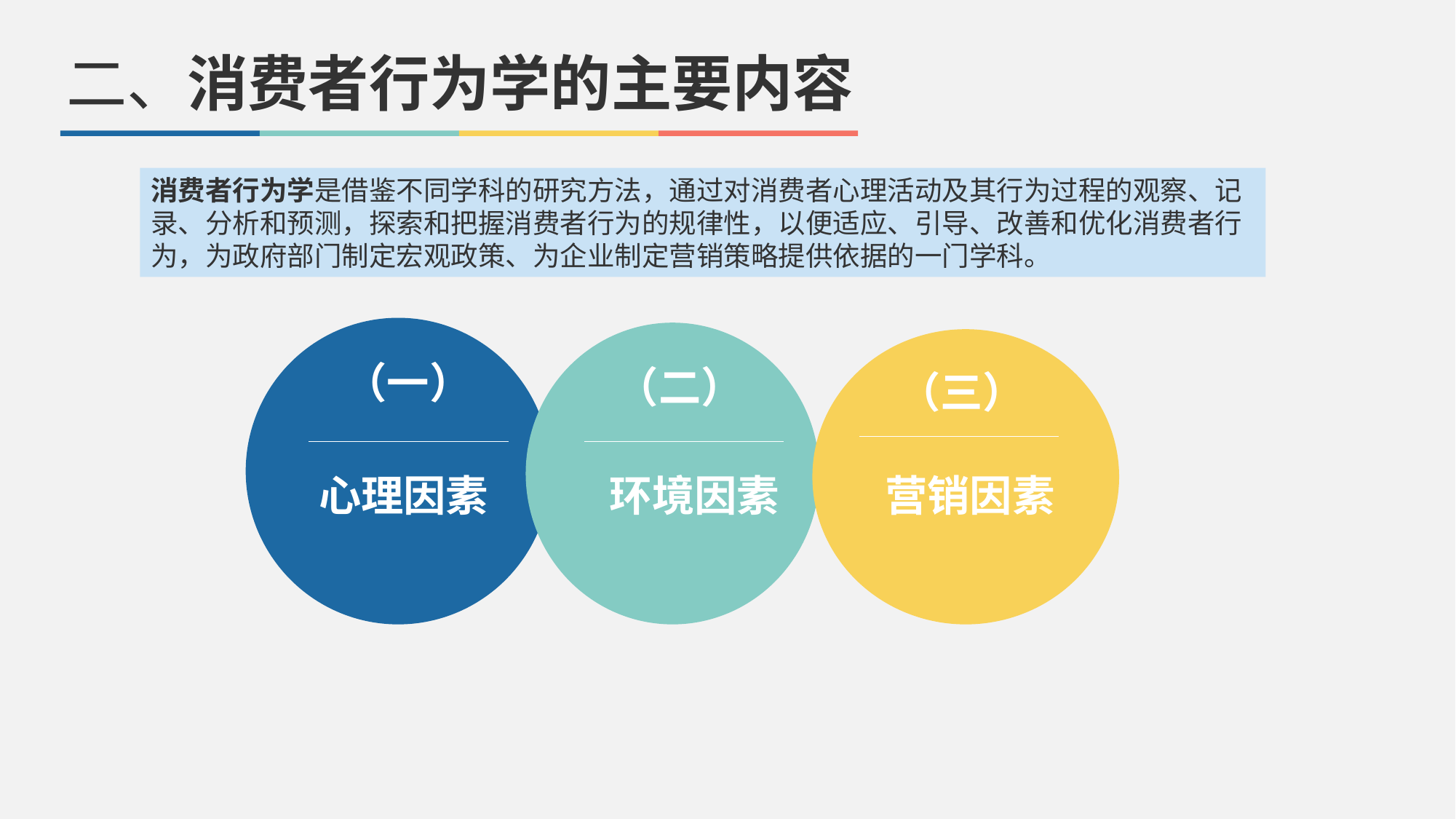

二、消费者行为学的主要内容

消费者行为学是借鉴不同学科的研究方法，通过对消费者心理活动及其行为过程的观察、记录、分析和预测，探索和把握消费者行为的规律性，以便适应、引导、改善和优化消费者行为，为政府部门制定宏观政策、为企业制定营销策略提供依据的一门学科。

（一）
（二）
（三）
心理因素
环境因素
营销因素